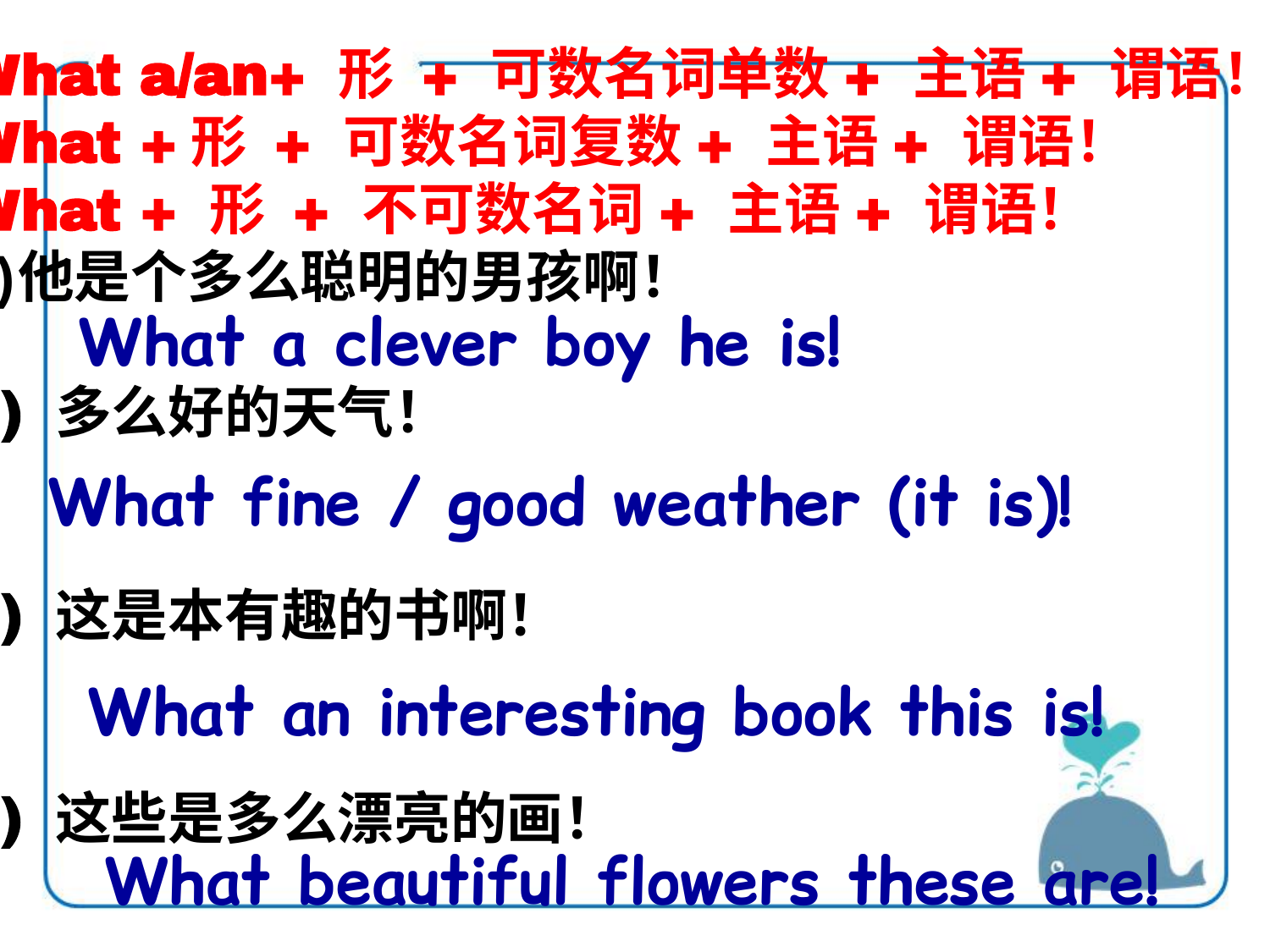

What a/an+ 形 + 可数名词单数+ 主语+ 谓语！
What +形 + 可数名词复数+ 主语+ 谓语！
What + 形 + 不可数名词+ 主语+ 谓语！
他是个多么聪明的男孩啊！

b) 多么好的天气！

c) 这是本有趣的书啊！

d) 这些是多么漂亮的画！
What a clever boy he is!
What fine / good weather (it is)!
What an interesting book this is!
What beautiful flowers these are!